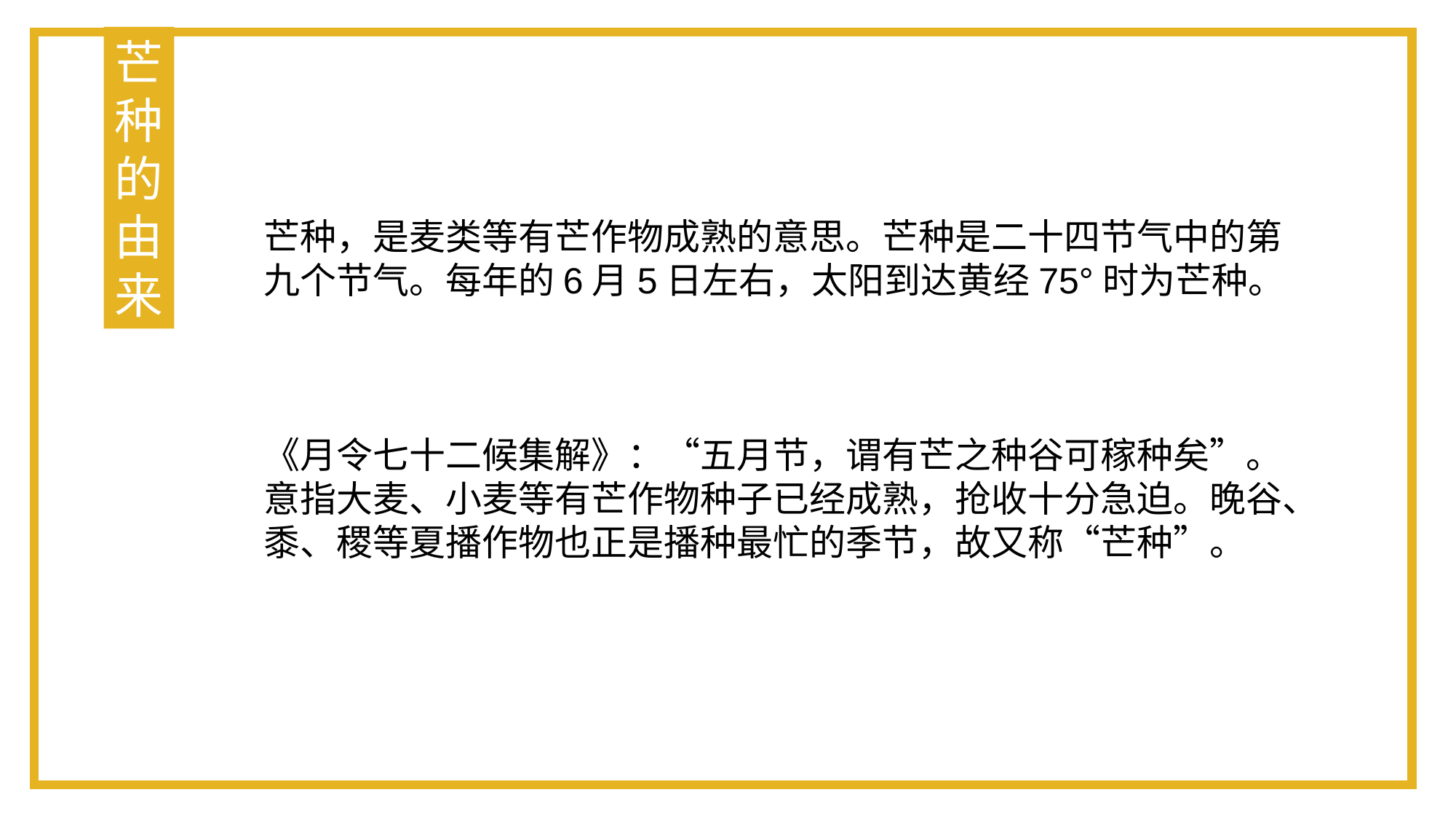

芒种的由来
芒种，是麦类等有芒作物成熟的意思。芒种是二十四节气中的第九个节气。每年的6月5日左右，太阳到达黄经75°时为芒种。

《月令七十二候集解》：“五月节，谓有芒之种谷可稼种矣”。意指大麦、小麦等有芒作物种子已经成熟，抢收十分急迫。晚谷、黍、稷等夏播作物也正是播种最忙的季节，故又称“芒种”。